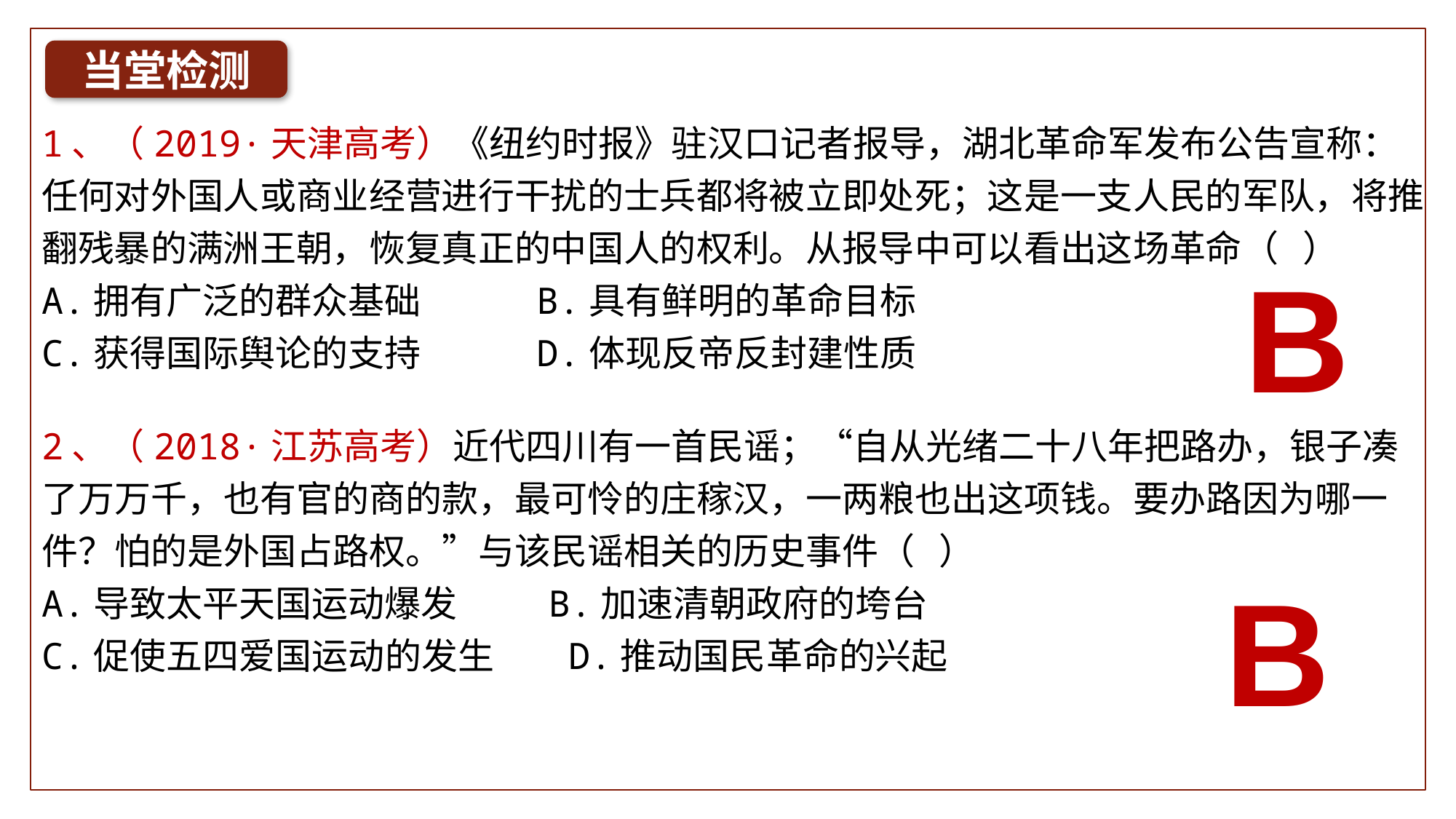

当堂检测
1、（2019·天津高考）《纽约时报》驻汉口记者报导，湖北革命军发布公告宣称：任何对外国人或商业经营进行干扰的士兵都将被立即处死；这是一支人民的军队，将推翻残暴的满洲王朝，恢复真正的中国人的权利。从报导中可以看出这场革命（   ）
A.拥有广泛的群众基础             B.具有鲜明的革命目标
C.获得国际舆论的支持             D.体现反帝反封建性质
B
2、（2018·江苏高考）近代四川有一首民谣；“自从光绪二十八年把路办，银子凑了万万千，也有官的商的款，最可怜的庄稼汉，一两粮也出这项钱。要办路因为哪一件？怕的是外国占路权。”与该民谣相关的历史事件（   ）
A.导致太平天国运动爆发          B.加速清朝政府的垮台
C.促使五四爱国运动的发生        D.推动国民革命的兴起
B